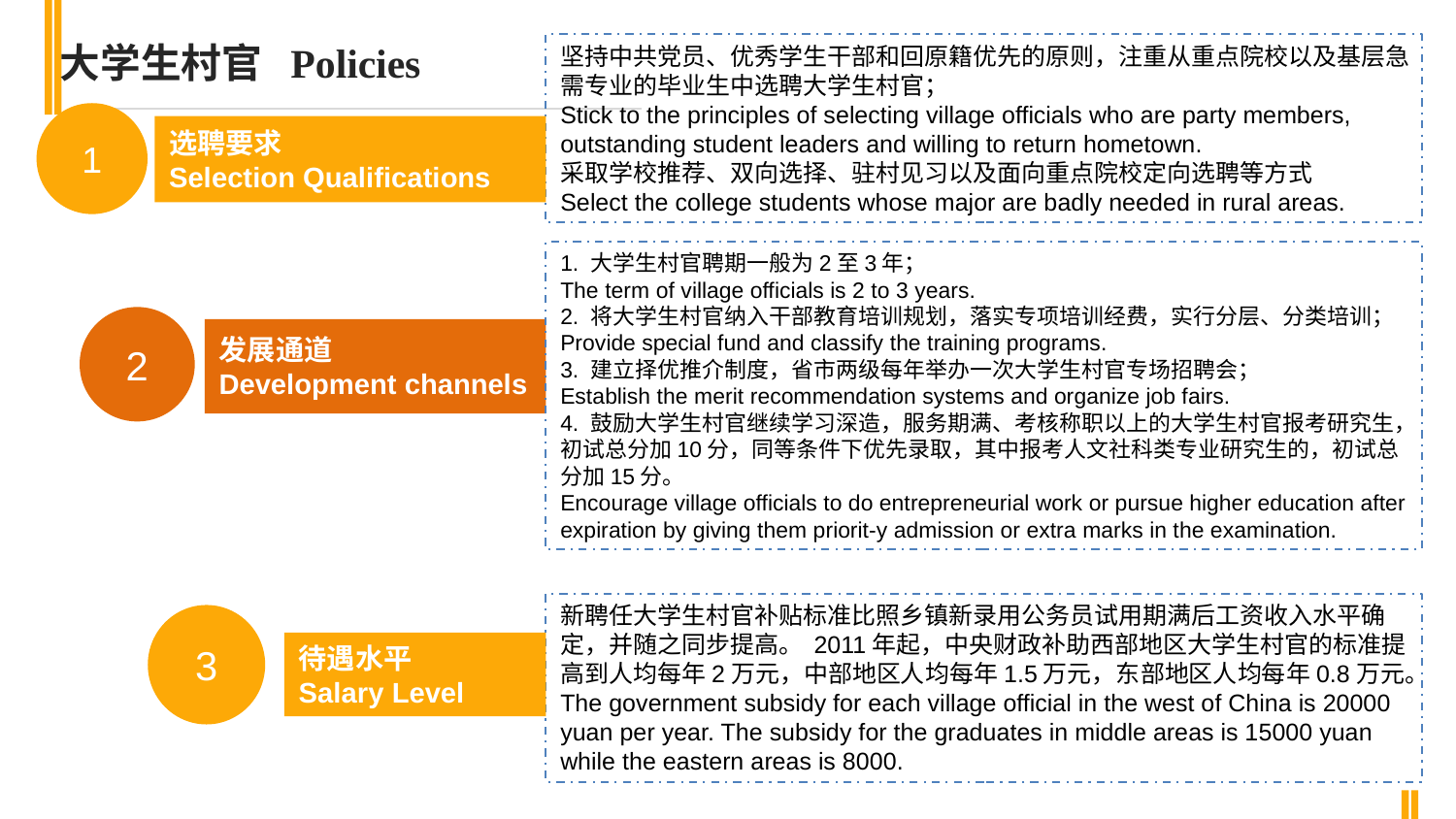

大学生村官  Policies
坚持中共党员、优秀学生干部和回原籍优先的原则，注重从重点院校以及基层急需专业的毕业生中选聘大学生村官；
Stick to the principles of selecting village officials who are party members, outstanding student leaders and willing to return hometown.
采取学校推荐、双向选择、驻村见习以及面向重点院校定向选聘等方式
Select the college students whose major are badly needed in rural areas.
1
选聘要求
Selection Qualifications
1. 大学生村官聘期一般为2至3年；
The term of village officials is 2 to 3 years.
2. 将大学生村官纳入干部教育培训规划，落实专项培训经费，实行分层、分类培训；
Provide special fund and classify the training programs.
3. 建立择优推介制度，省市两级每年举办一次大学生村官专场招聘会；
Establish the merit recommendation systems and organize job fairs.
4. 鼓励大学生村官继续学习深造，服务期满、考核称职以上的大学生村官报考研究生，初试总分加10分，同等条件下优先录取，其中报考人文社科类专业研究生的，初试总分加15分。
Encourage village officials to do entrepreneurial work or pursue higher education after expiration by giving them priorit-y admission or extra marks in the examination.
2
发展通道
Development channels
新聘任大学生村官补贴标准比照乡镇新录用公务员试用期满后工资收入水平确定，并随之同步提高。 2011年起，中央财政补助西部地区大学生村官的标准提高到人均每年2万元，中部地区人均每年1.5万元，东部地区人均每年0.8万元。
The government subsidy for each village official in the west of China is 20000 yuan per year. The subsidy for the graduates in middle areas is 15000 yuan while the eastern areas is 8000.
3
待遇水平
Salary Level